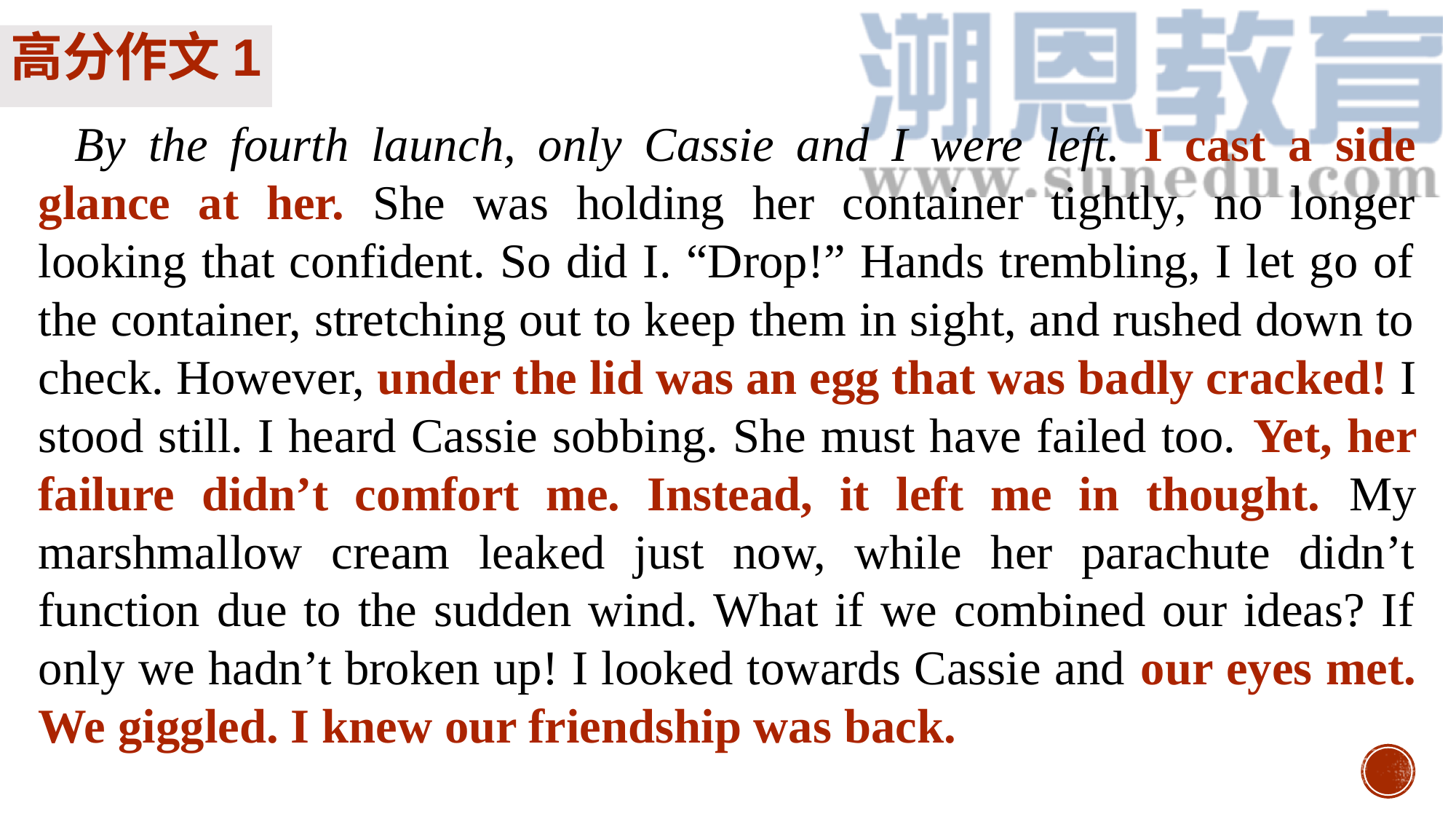

高分作文1
By the fourth launch, only Cassie and I were left. I cast a side glance at her. She was holding her container tightly, no longer looking that confident. So did I. “Drop!” Hands trembling, I let go of the container, stretching out to keep them in sight, and rushed down to check. However, under the lid was an egg that was badly cracked! I stood still. I heard Cassie sobbing. She must have failed too. Yet, her failure didn’t comfort me. Instead, it left me in thought. My marshmallow cream leaked just now, while her parachute didn’t function due to the sudden wind. What if we combined our ideas? If only we hadn’t broken up! I looked towards Cassie and our eyes met. We giggled. I knew our friendship was back.